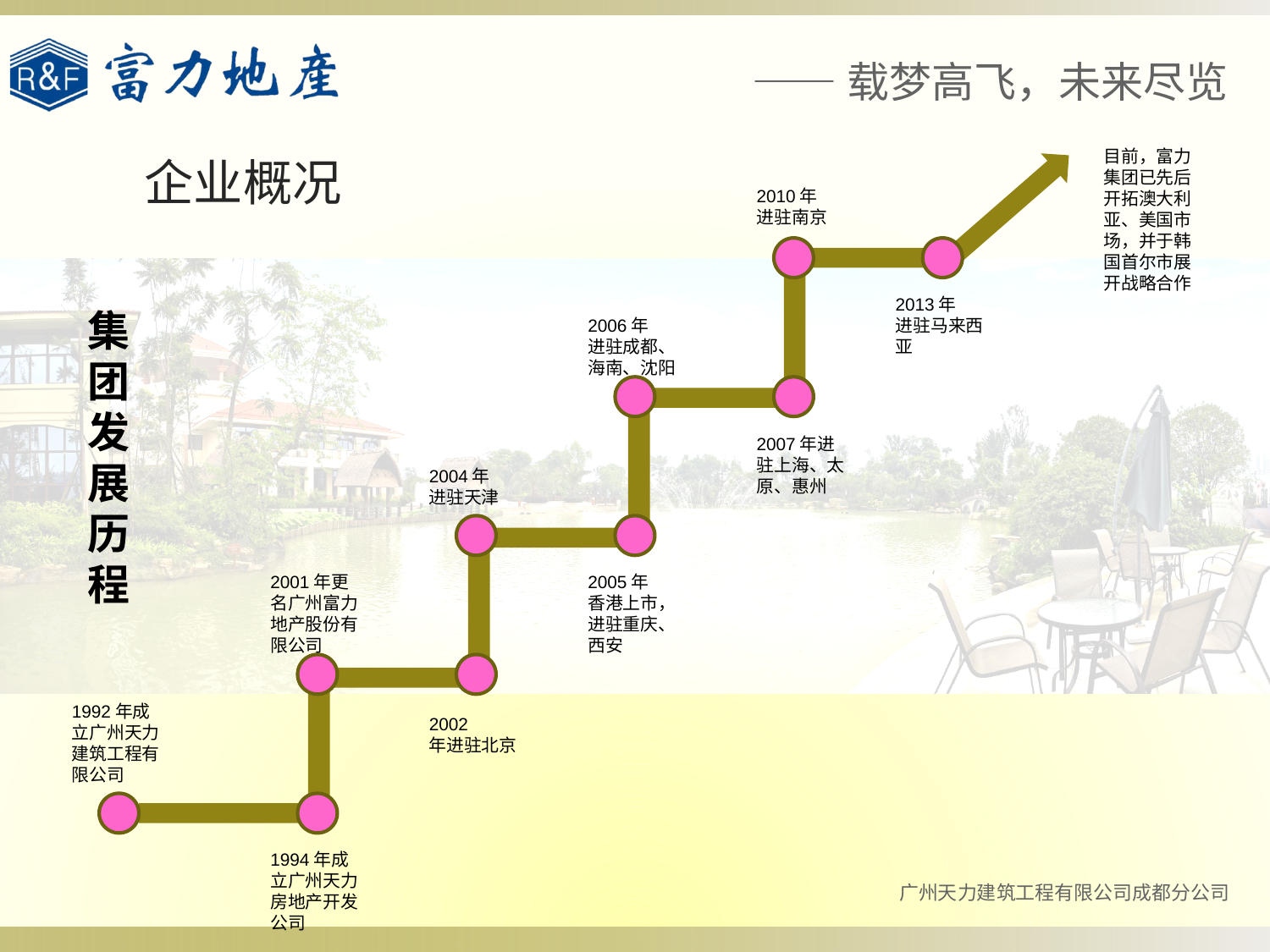

目前，富力集团已先后开拓澳大利亚、美国市场，并于韩国首尔市展开战略合作

企业概况
2010年
进驻南京

2013年
进驻马来西亚

2006年
进驻成都、海南、沈阳

2007年进驻上海、太原、惠州

集团发展历程
2004年
进驻天津

2001年更名广州富力地产股份有限公司

2005年
香港上市，进驻重庆、西安

1992年成立广州天力建筑工程有限公司
2002
年进驻北京

1994年成立广州天力房地产开发公司